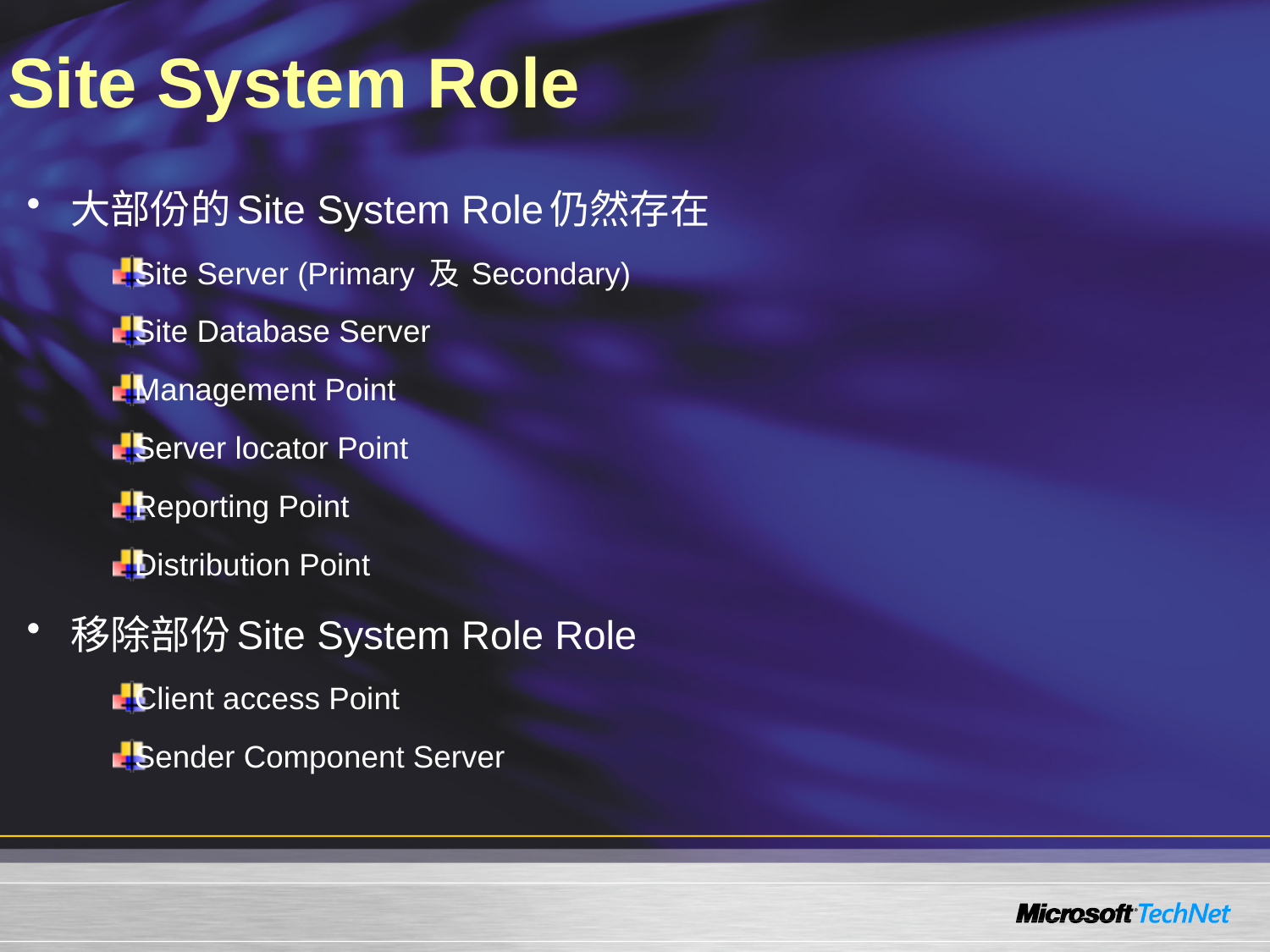

# Site System Role
大部份的Site System Role仍然存在
Site Server (Primary 及 Secondary)
Site Database Server
Management Point
Server locator Point
Reporting Point
Distribution Point
移除部份Site System Role Role
Client access Point
Sender Component Server